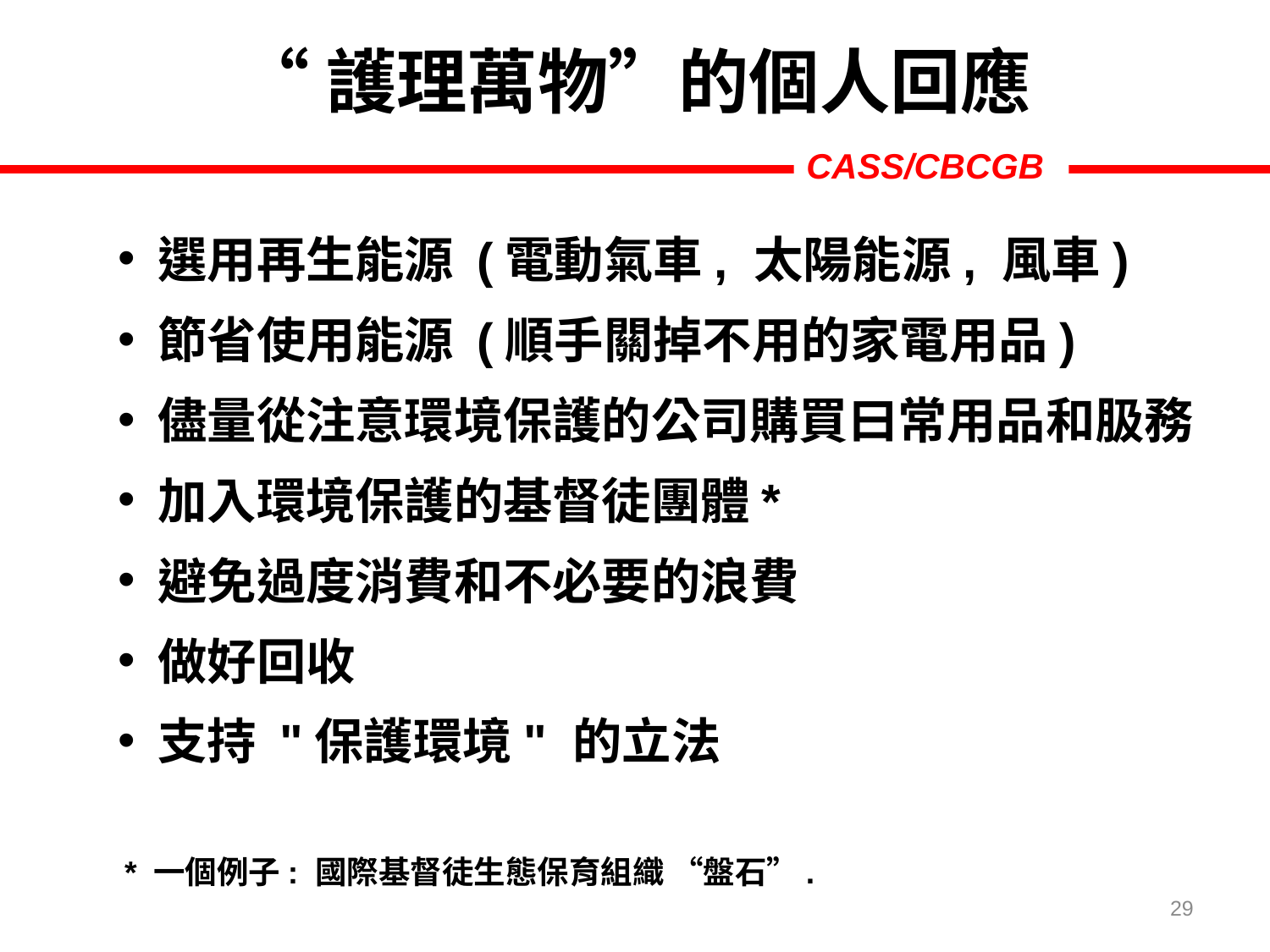

# “護理萬物”的個人回應
選用再生能源 (電動氣車, 太陽能源, 風車)
節省使用能源 (順手關掉不用的家電用品)
儘量從注意環境保護的公司購買曰常用品和䏜務
加入環境保護的基督徒團體*
避免過度消費和不必要的浪費
做好回收
支持 "保護環境" 的立法
* 一個例子: 國際基督徒生態保育組織 “盤石”.
29